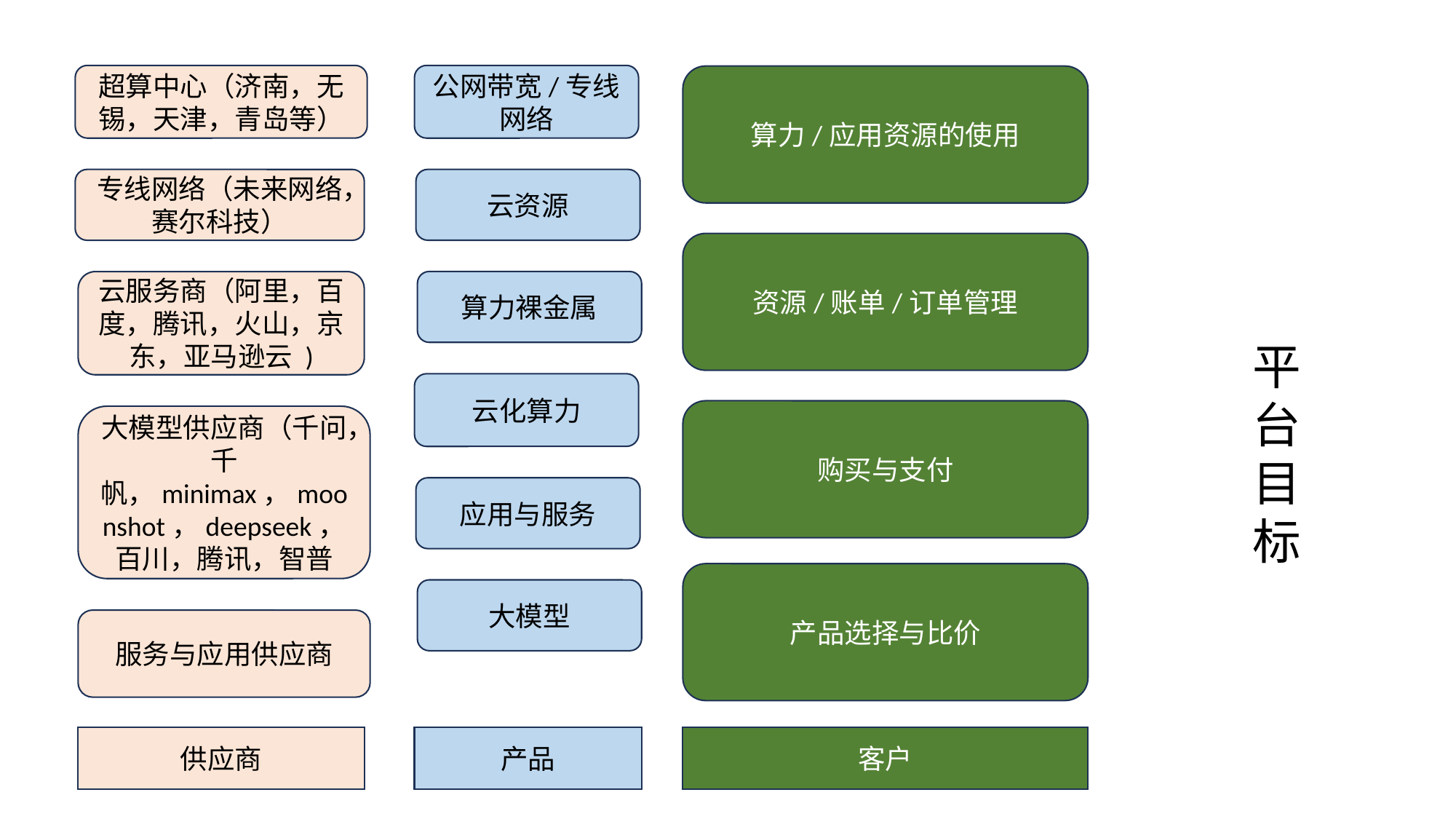

超算中心（济南，无锡，天津，青岛等）
公网带宽/专线网络
算力/应用资源的使用
云资源
专线网络（未来网络，赛尔科技）
资源/账单/订单管理
算力裸金属
云服务商（阿里，百度，腾讯，火山，京东，亚马逊云 )
平台目标
云化算力
购买与支付
大模型供应商（千问，千帆，minimax，moonshot，deepseek，百川，腾讯，智普
应用与服务
产品选择与比价
大模型
服务与应用供应商
供应商
产品
客户